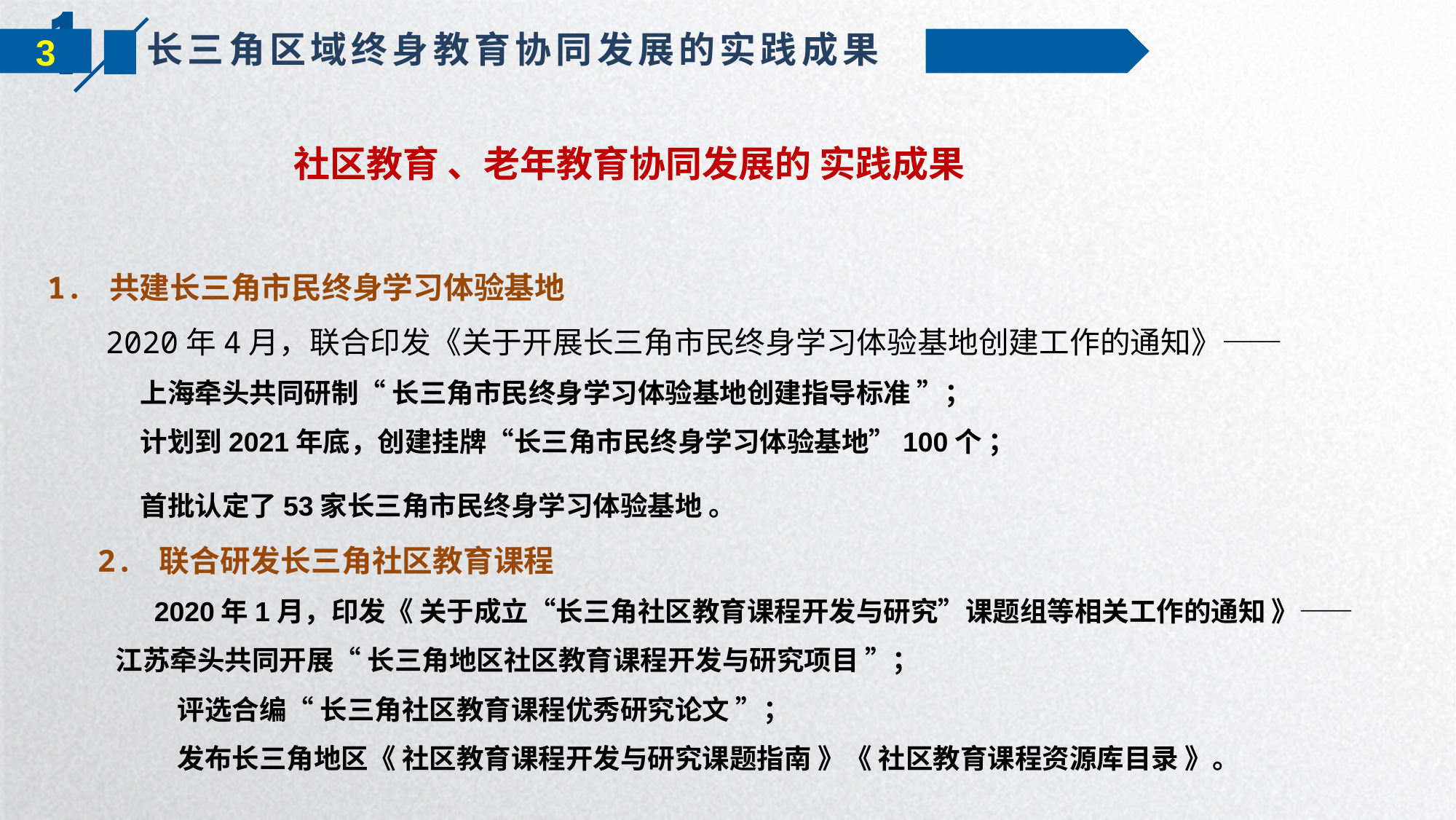

长三角区域终身教育协同发展的实践成果
3

                             社区教育 、老年教育协同发展的 实践成果

1. 共建长三角市民终身学习体验基地
       2020年4月，联合印发《关于开展长三角市民终身学习体验基地创建工作的通知》——
              上海牵头共同研制“ 长三角市民终身学习体验基地创建指导标准 ”；
              计划到2021年底，创建挂牌“长三角市民终身学习体验基地”100个 ；
              首批认定了53家长三角市民终身学习体验基地 。
      2. 联合研发长三角社区教育课程
              2020年1月，印发《 关于成立“长三角社区教育课程开发与研究”课题组等相关工作的通知 》——
          江苏牵头共同开展“ 长三角地区社区教育课程开发与研究项目 ”；
                    评选合编“ 长三角社区教育课程优秀研究论文 ”；
                    发布长三角地区《 社区教育课程开发与研究课题指南 》《 社区教育课程资源库目录 》。